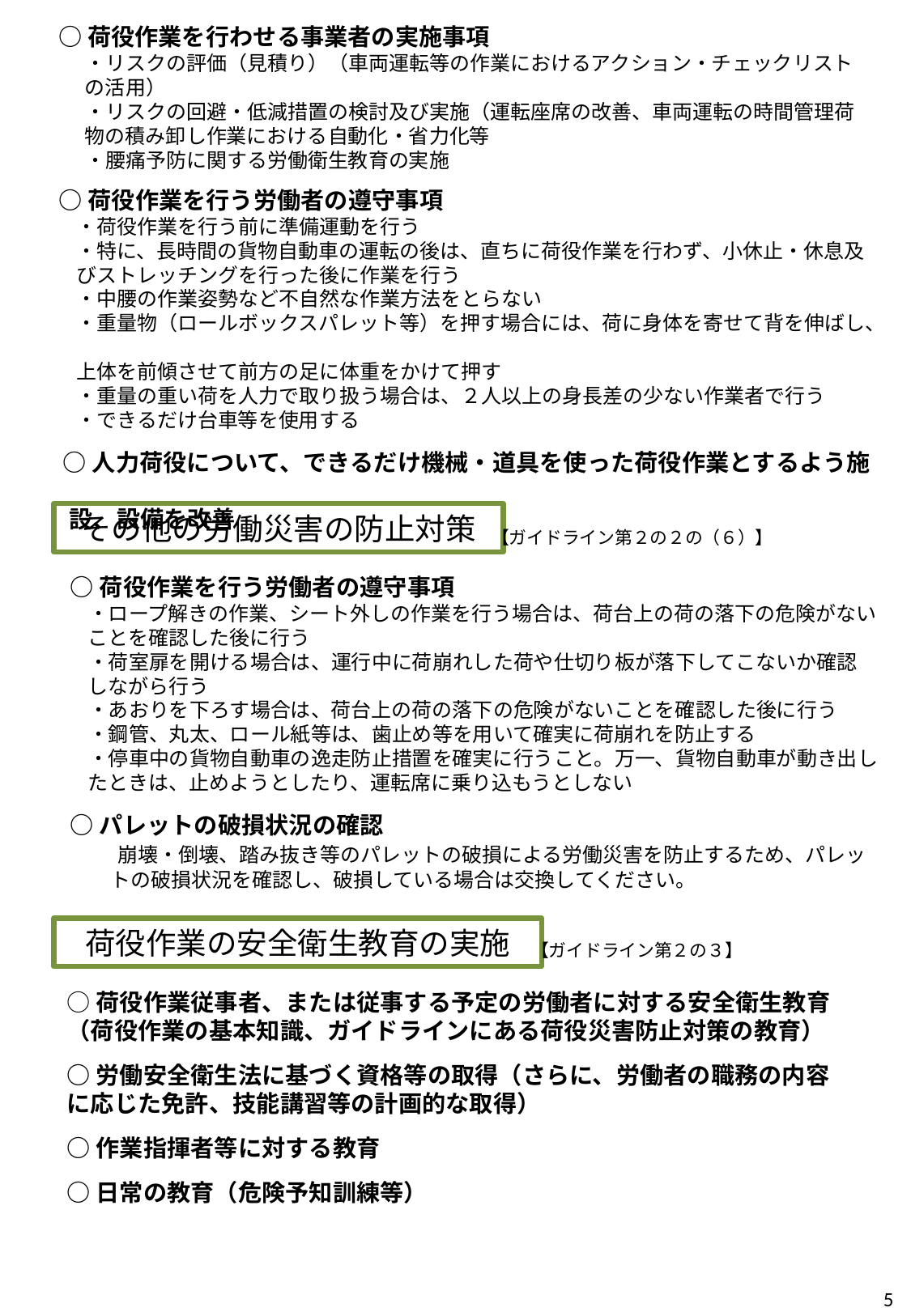

○荷役作業を行わせる事業者の実施事項
     ・リスクの評価（見積り）（車両運転等の作業におけるアクション・チェックリスト
      の活用）
     ・リスクの回避・低減措置の検討及び実施（運転座席の改善、車両運転の時間管理荷
      物の積み卸し作業における自動化・省力化等
     ・腰痛予防に関する労働衛生教育の実施
○荷役作業を行う労働者の遵守事項
   ・荷役作業を行う前に準備運動を行う
   ・特に、長時間の貨物自動車の運転の後は、直ちに荷役作業を行わず、小休止・休息及
    びストレッチングを行った後に作業を行う
   ・中腰の作業姿勢など不自然な作業方法をとらない
   ・重量物（ロールボックスパレット等）を押す場合には、荷に身体を寄せて背を伸ばし、
    上体を前傾させて前方の足に体重をかけて押す
   ・重量の重い荷を人力で取り扱う場合は、２人以上の身長差の少ない作業者で行う
   ・できるだけ台車等を使用する

 ○人力荷役について、できるだけ機械・道具を使った荷役作業とするよう施
  設、設備を改善

その他の労働災害の防止対策
【ガイドライン第２の２の（６）】
○荷役作業を行う労働者の遵守事項
   ・ロープ解きの作業、シート外しの作業を行う場合は、荷台上の荷の落下の危険がない
    ことを確認した後に行う
   ・荷室扉を開ける場合は、運行中に荷崩れした荷や仕切り板が落下してこないか確認
    しながら行う
   ・あおりを下ろす場合は、荷台上の荷の落下の危険がないことを確認した後に行う
   ・鋼管、丸太、ロール紙等は、歯止め等を用いて確実に荷崩れを防止する
   ・停車中の貨物自動車の逸走防止措置を確実に行うこと。万一、貨物自動車が動き出し
    たときは、止めようとしたり、運転席に乗り込もうとしない

○パレットの破損状況の確認
　　崩壊・倒壊、踏み抜き等のパレットの破損による労働災害を防止するため、パレッ
　　トの破損状況を確認し、破損している場合は交換してください。

荷役作業の安全衛生教育の実施
【ガイドライン第２の３】
○荷役作業従事者、または従事する予定の労働者に対する安全衛生教育
（荷役作業の基本知識、ガイドラインにある荷役災害防止対策の教育）

○労働安全衛生法に基づく資格等の取得（さらに、労働者の職務の内容に応じた免許、技能講習等の計画的な取得）

○作業指揮者等に対する教育

○日常の教育（危険予知訓練等）

5